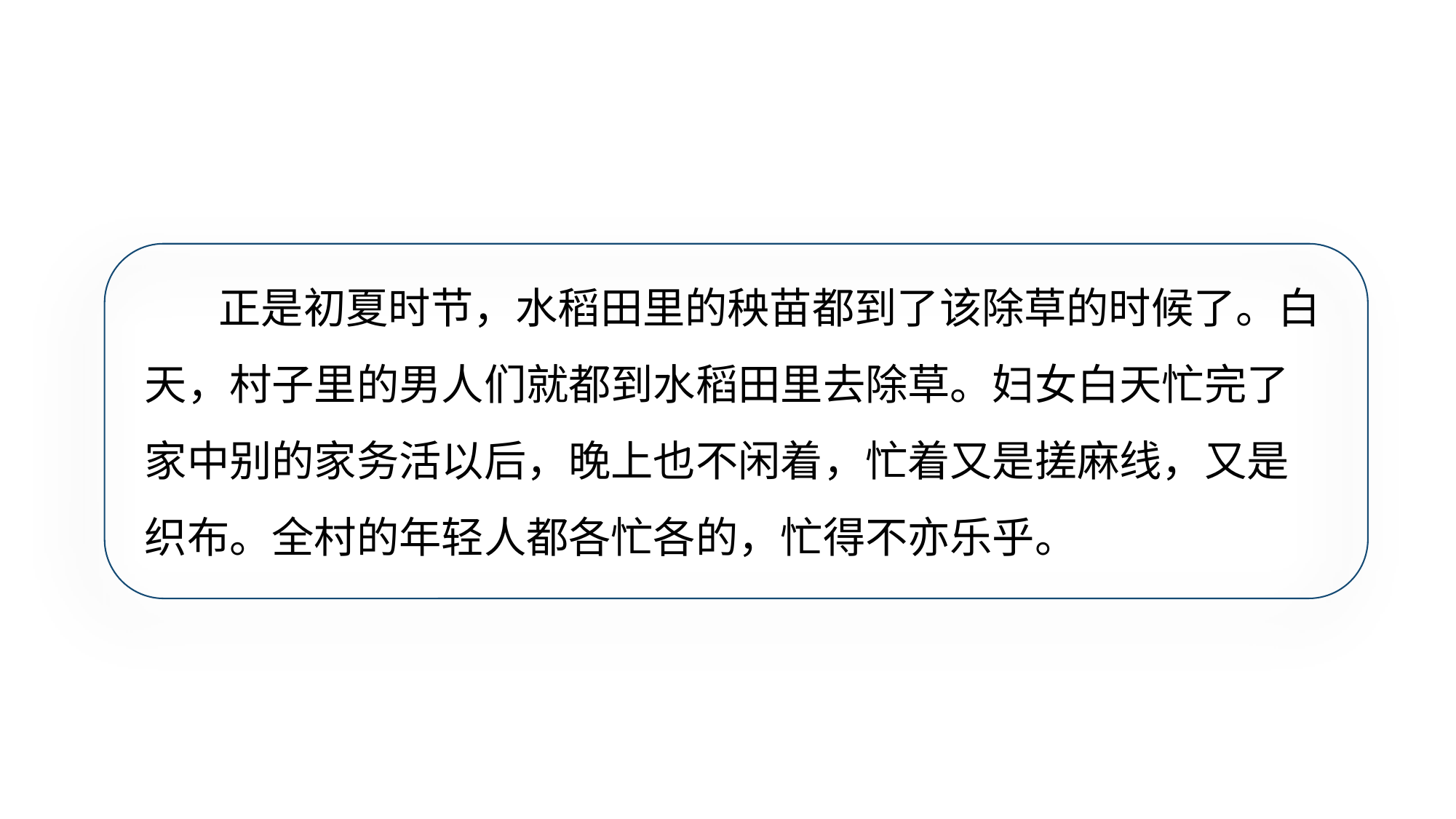

正是初夏时节，水稻田里的秧苗都到了该除草的时候了。白天，村子里的男人们就都到水稻田里去除草。妇女白天忙完了家中别的家务活以后，晚上也不闲着，忙着又是搓麻线，又是织布。全村的年轻人都各忙各的，忙得不亦乐乎。